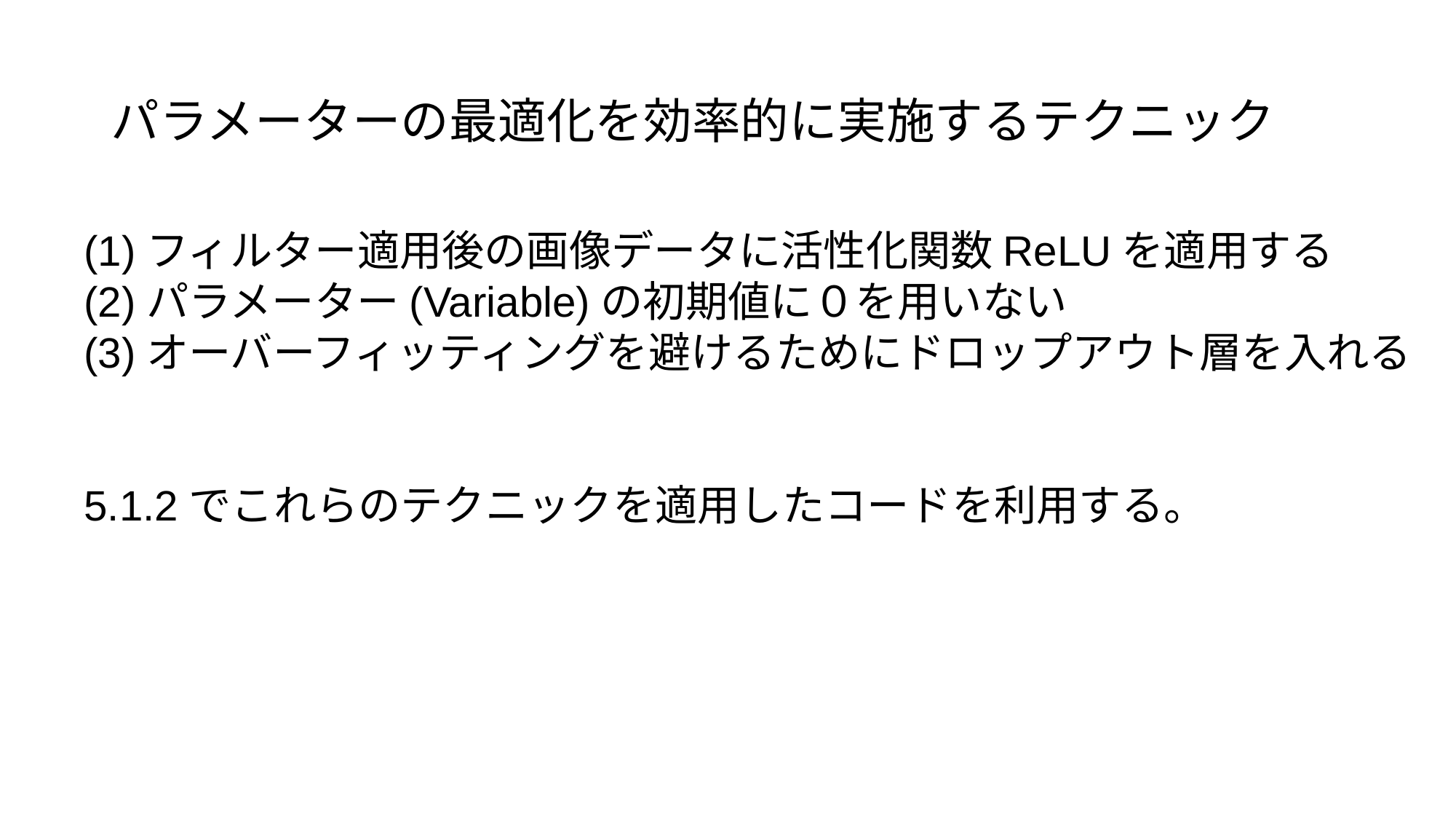

# パラメーターの最適化を効率的に実施するテクニック
(1)フィルター適用後の画像データに活性化関数ReLUを適用する
(2)パラメーター(Variable)の初期値に０を用いない
(3)オーバーフィッティングを避けるためにドロップアウト層を入れる

5.1.2でこれらのテクニックを適用したコードを利用する。